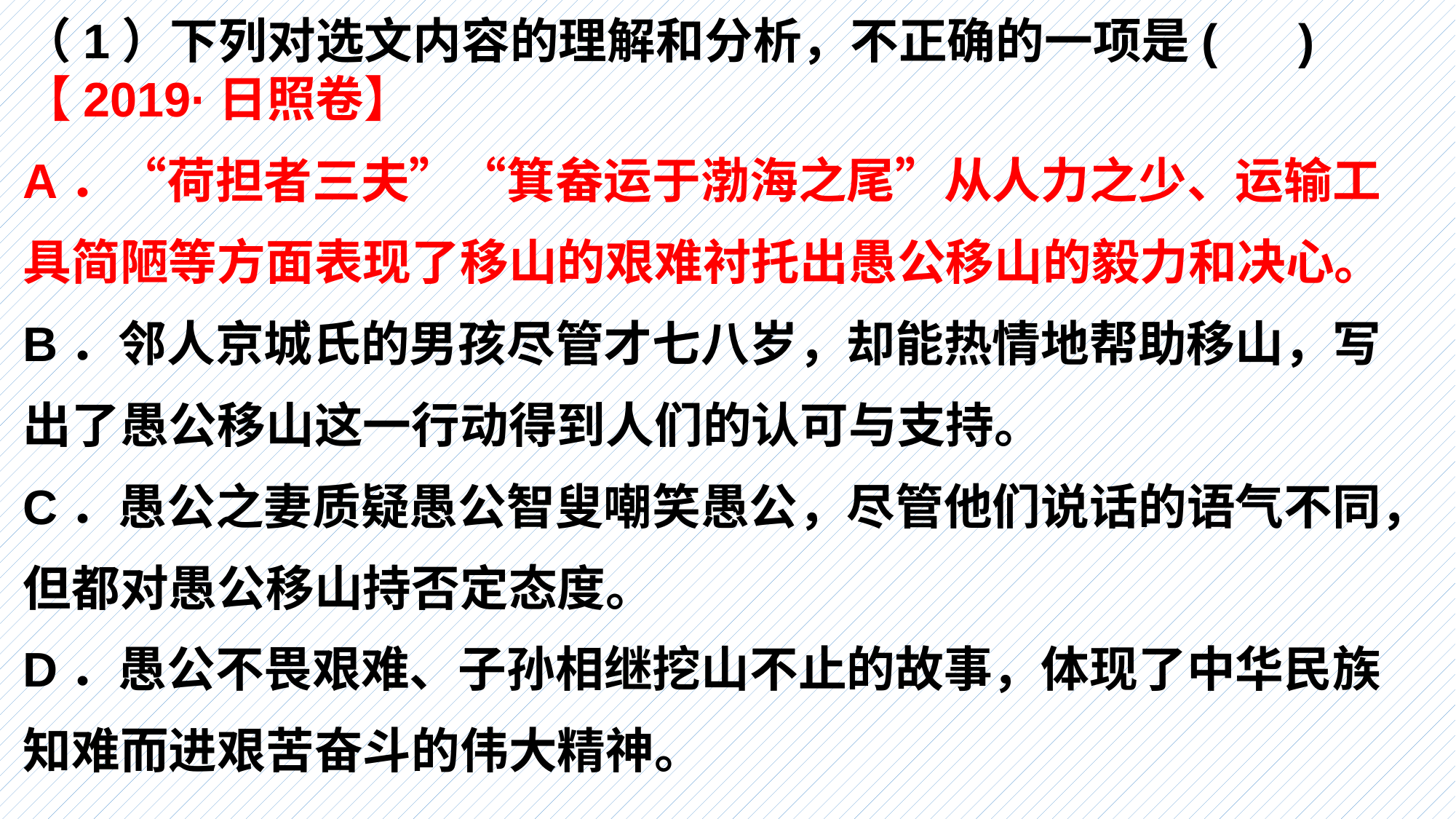

（1）下列对选文内容的理解和分析，不正确的一项是(      )【2019·日照卷】A．“荷担者三夫”“箕畚运于渤海之尾”从人力之少、运输工具简陋等方面表现了移山的艰难衬托出愚公移山的毅力和决心。
B．邻人京城氏的男孩尽管才七八岁，却能热情地帮助移山，写出了愚公移山这一行动得到人们的认可与支持。
C．愚公之妻质疑愚公智叟嘲笑愚公，尽管他们说话的语气不同，但都对愚公移山持否定态度。
D．愚公不畏艰难、子孙相继挖山不止的故事，体现了中华民族知难而进艰苦奋斗的伟大精神。